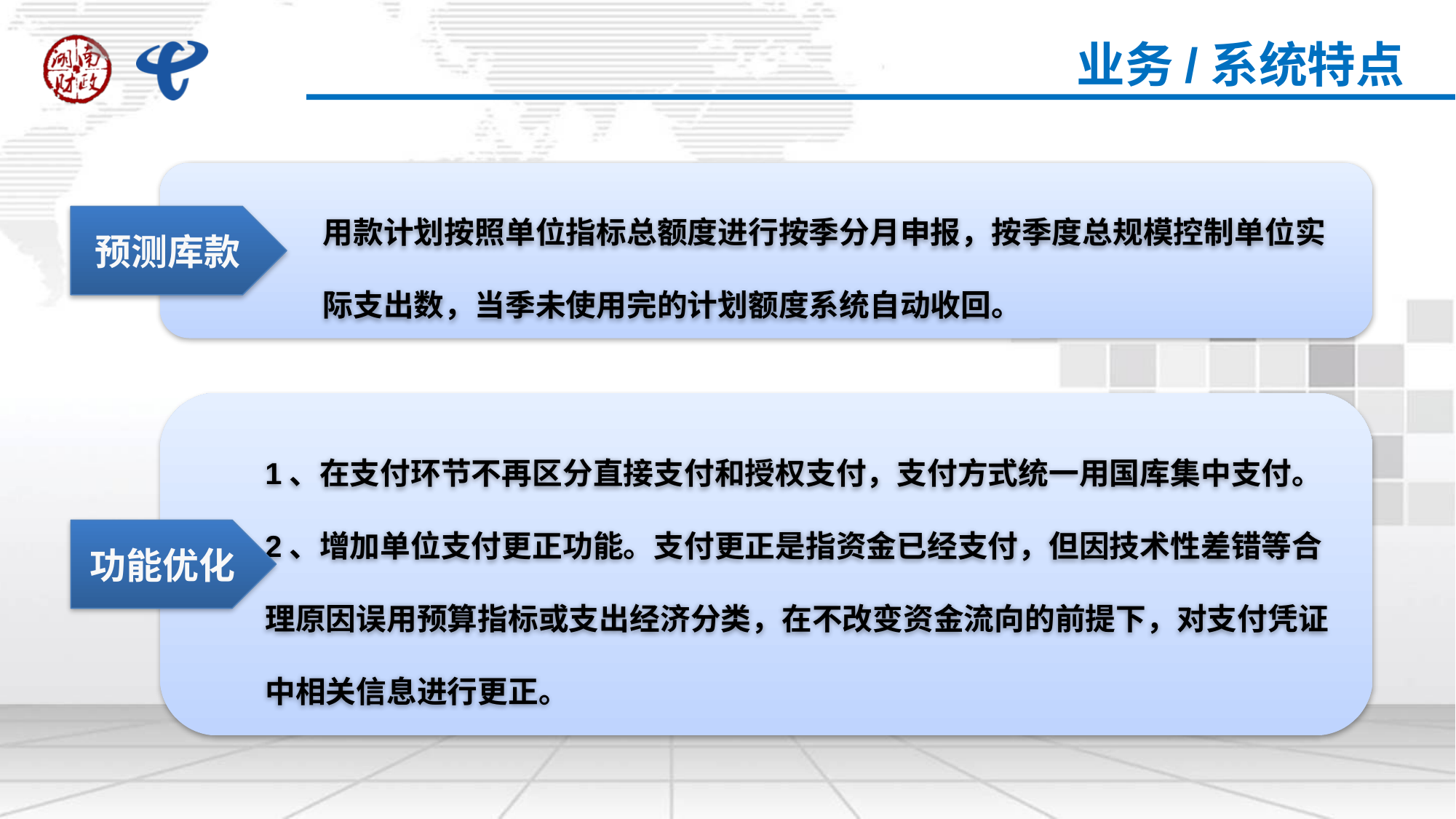

业务/系统特点

用款计划按照单位指标总额度进行按季分月申报，按季度总规模控制单位实际支出数，当季未使用完的计划额度系统自动收回。
预测库款

1、在支付环节不再区分直接支付和授权支付，支付方式统一用国库集中支付。
2、增加单位支付更正功能。支付更正是指资金已经支付，但因技术性差错等合理原因误用预算指标或支出经济分类，在不改变资金流向的前提下，对支付凭证中相关信息进行更正。
功能优化